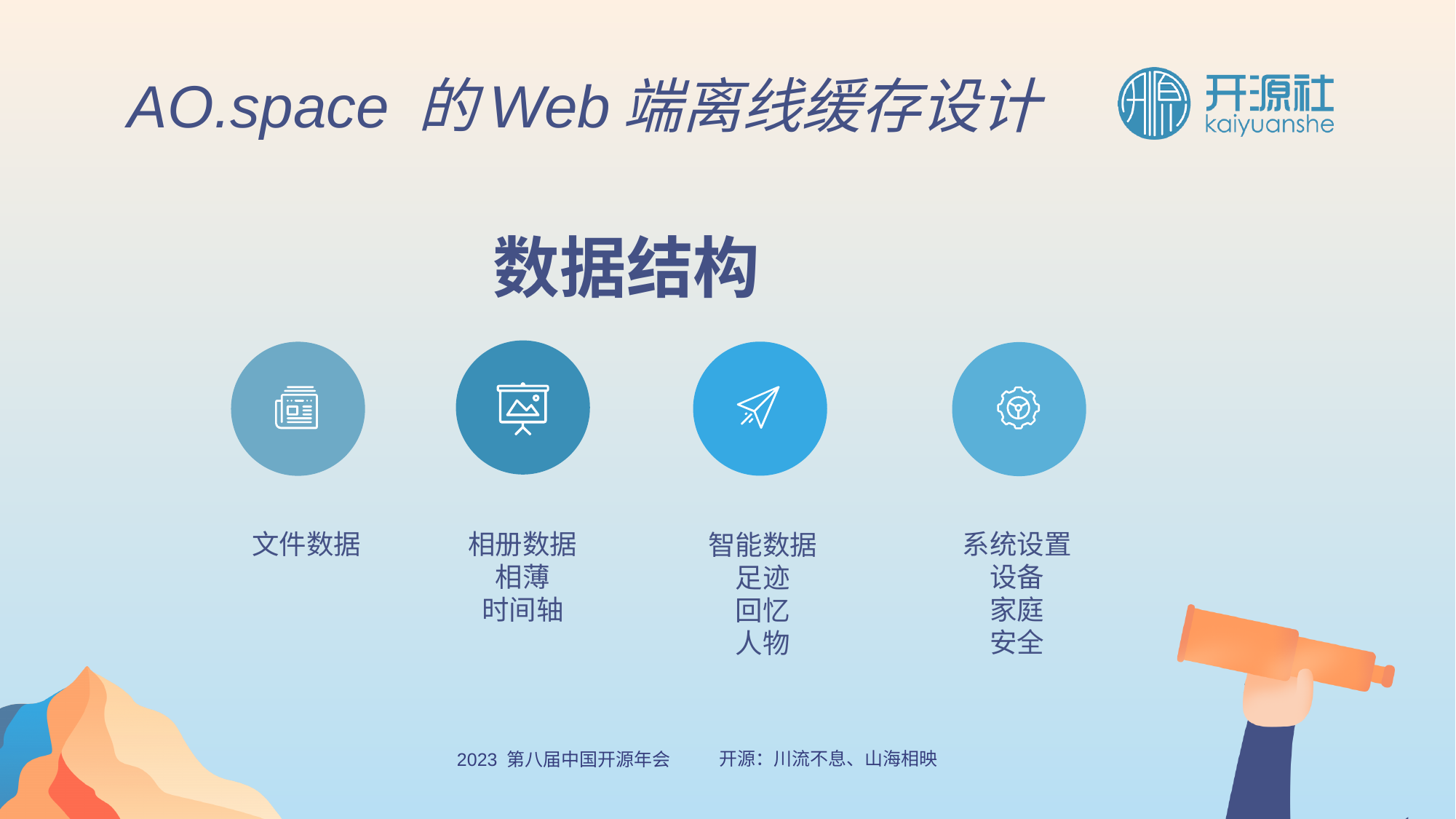

AO.space 的Web端离线缓存设计
数据结构

文件数据
相册数据
相薄
时间轴
系统设置
设备
家庭
安全
智能数据
足迹
回忆
人物